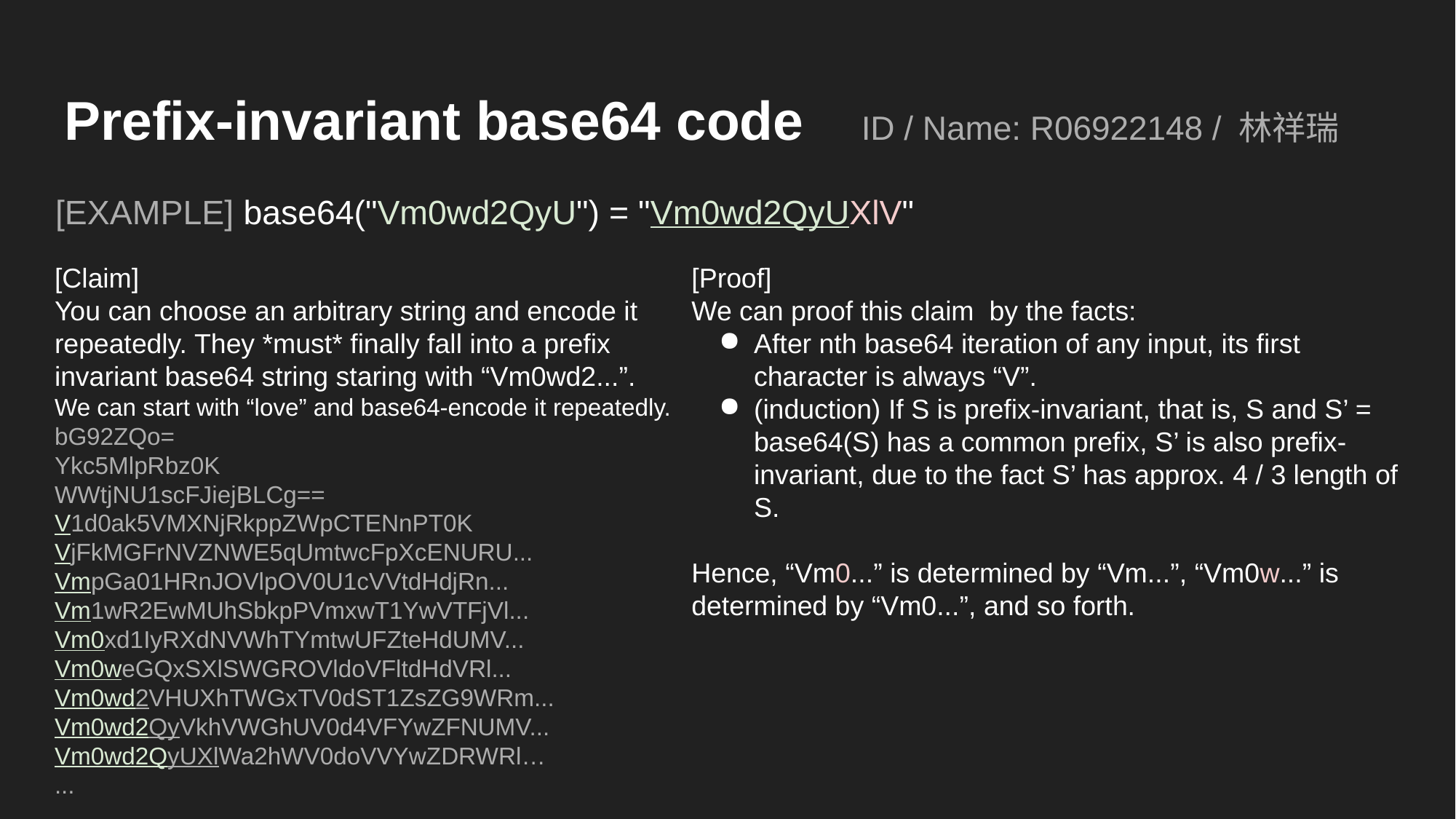

# Prefix-invariant base64 code
ID / Name: R06922148 / 林祥瑞
[EXAMPLE] base64("Vm0wd2QyU") = "Vm0wd2QyUXlV"
[Claim]
You can choose an arbitrary string and encode it repeatedly. They *must* finally fall into a prefix invariant base64 string staring with “Vm0wd2...”.
We can start with “love” and base64-encode it repeatedly.
bG92ZQo=
Ykc5MlpRbz0K
WWtjNU1scFJiejBLCg==
V1d0ak5VMXNjRkppZWpCTENnPT0K
VjFkMGFrNVZNWE5qUmtwcFpXcENURU...
VmpGa01HRnJOVlpOV0U1cVVtdHdjRn...
Vm1wR2EwMUhSbkpPVmxwT1YwVTFjVl...
Vm0xd1IyRXdNVWhTYmtwUFZteHdUMV...
Vm0weGQxSXlSWGROVldoVFltdHdVRl...
Vm0wd2VHUXhTWGxTV0dST1ZsZG9WRm...
Vm0wd2QyVkhVWGhUV0d4VFYwZFNUMV...
Vm0wd2QyUXlWa2hWV0doVVYwZDRWRl…
...
[Proof]
We can proof this claim  by the facts:
After nth base64 iteration of any input, its first character is always “V”.
(induction) If S is prefix-invariant, that is, S and S’ = base64(S) has a common prefix, S’ is also prefix-invariant, due to the fact S’ has approx. 4 / 3 length of S.

Hence, “Vm0...” is determined by “Vm...”, “Vm0w...” is determined by “Vm0...”, and so forth.